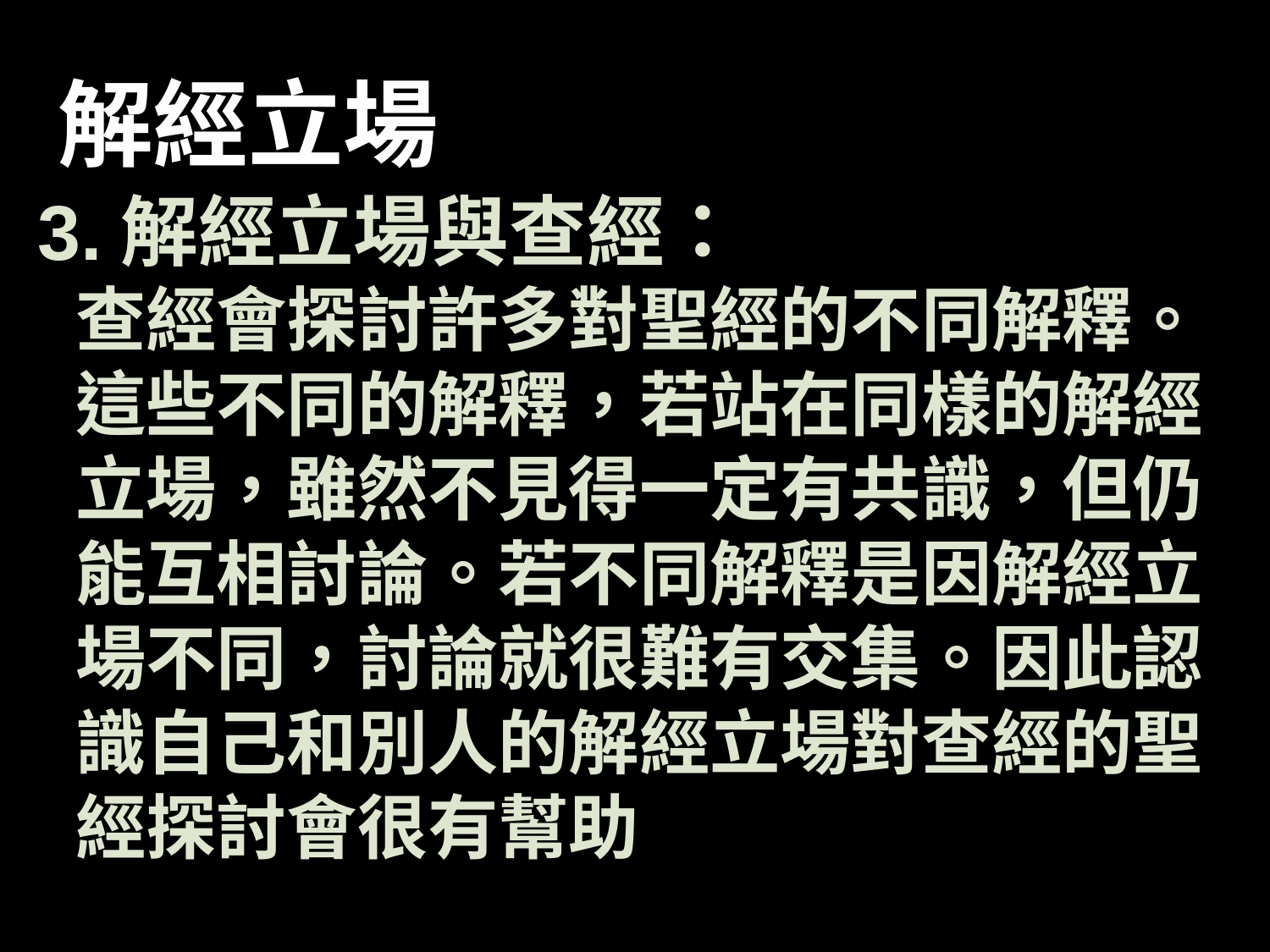

# 解經立場
3.解經立場與查經：
查經會探討許多對聖經的不同解釋。這些不同的解釋，若站在同樣的解經立場，雖然不見得一定有共識，但仍能互相討論。若不同解釋是因解經立場不同，討論就很難有交集。因此認識自己和別人的解經立場對查經的聖經探討會很有幫助